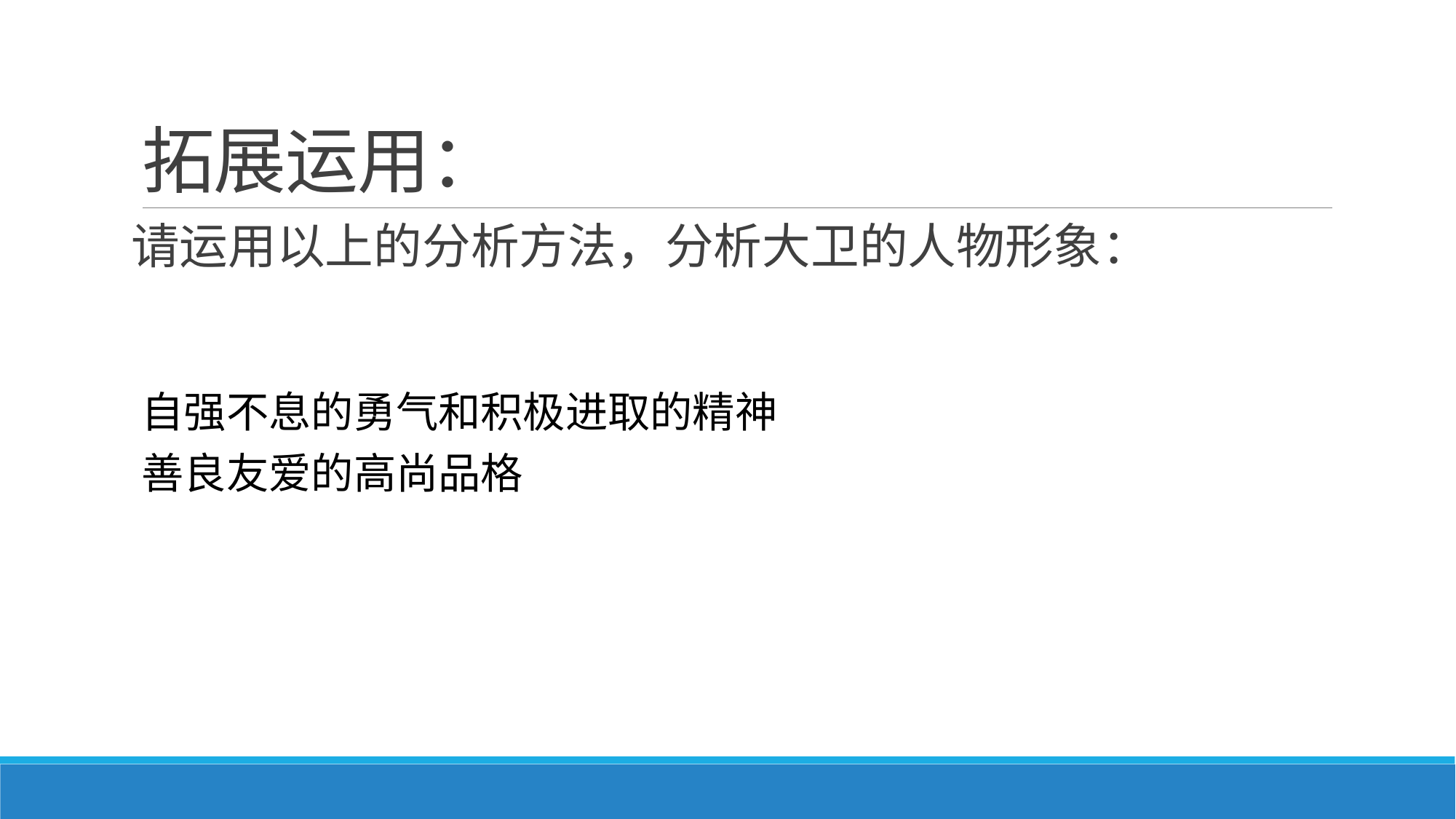

# 拓展运用：
请运用以上的分析方法，分析大卫的人物形象：

自强不息的勇气和积极进取的精神
善良友爱的高尚品格